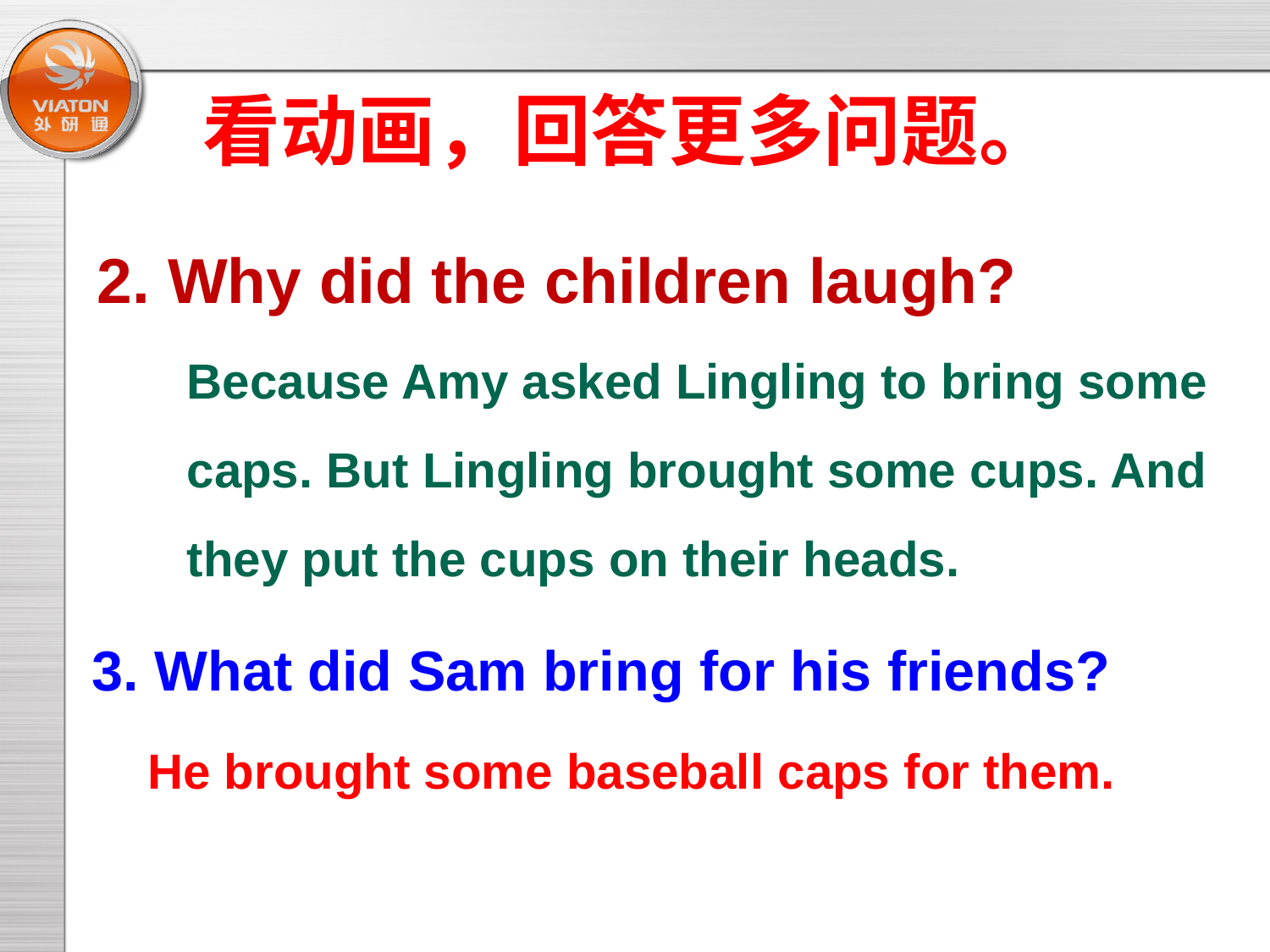

看动画，回答更多问题。
2. Why did the children laugh?
Because Amy asked Lingling to bring some
caps. But Lingling brought some cups. And
they put the cups on their heads.
3. What did Sam bring for his friends?
He brought some baseball caps for them.